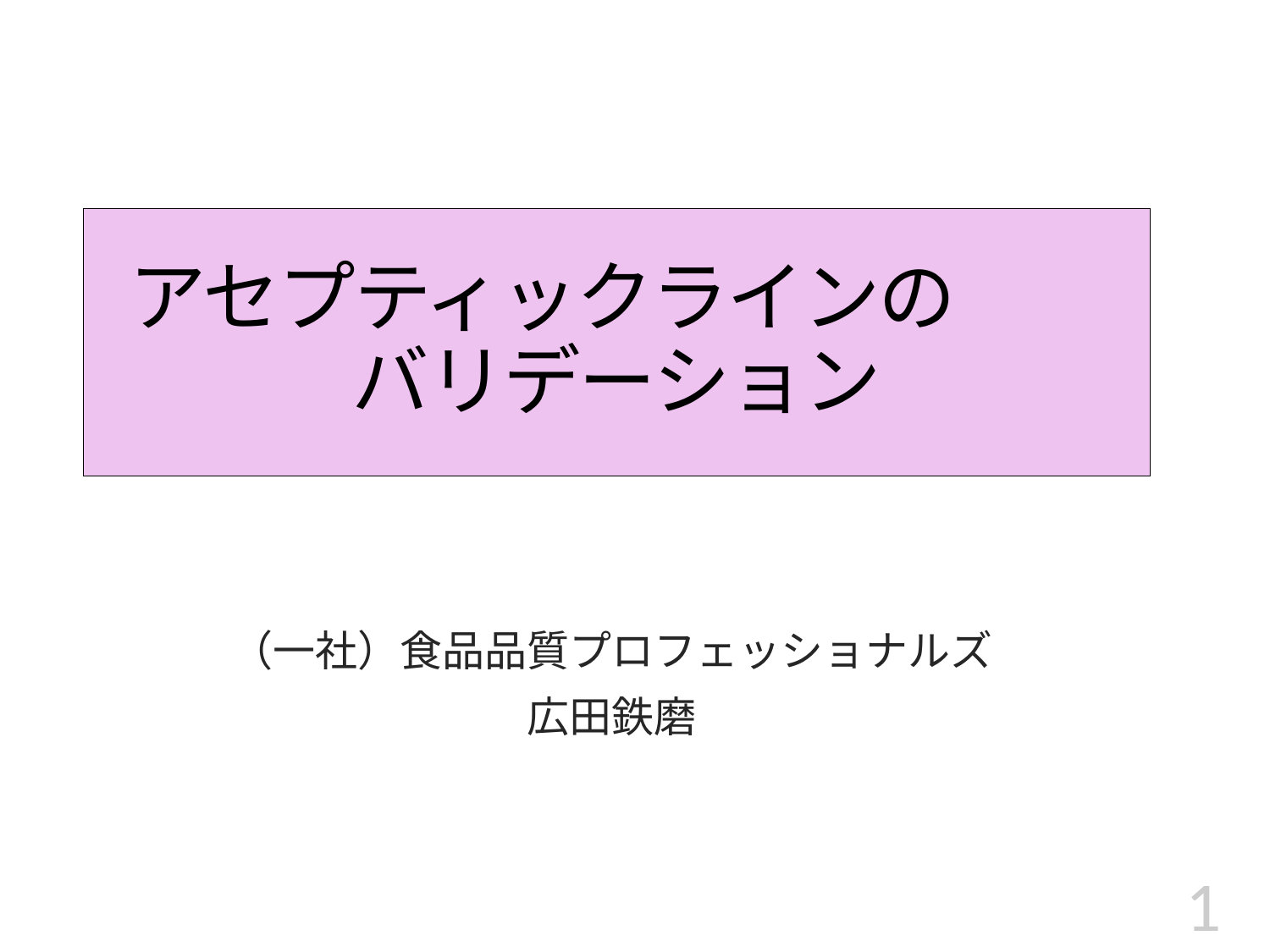

アセプティックラインの　　バリデーション
（一社）食品品質プロフェッショナルズ
広田鉄磨
1